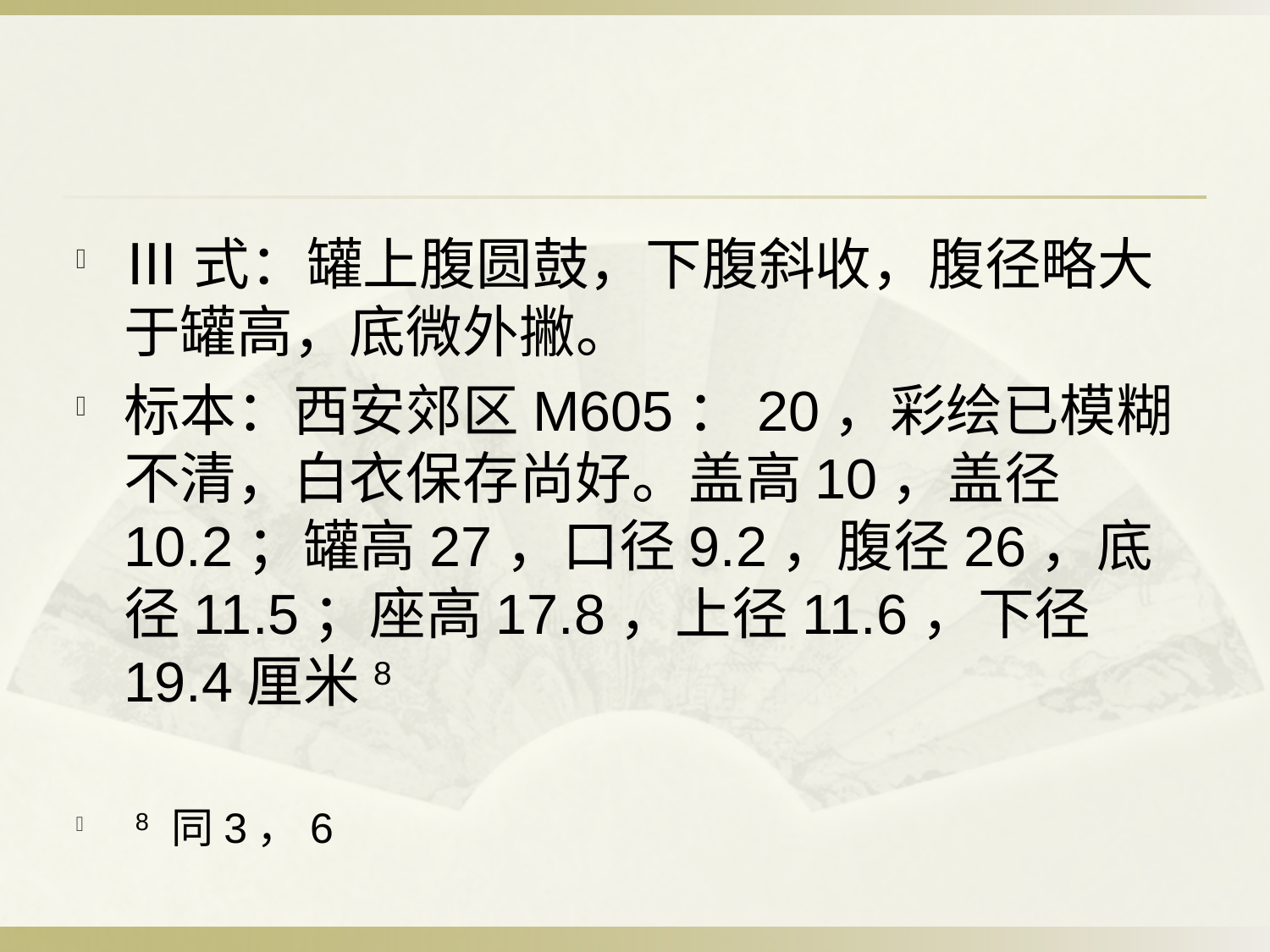

#
Ⅲ式：罐上腹圆鼓，下腹斜收，腹径略大于罐高，底微外撇。
标本：西安郊区M605：20，彩绘已模糊不清，白衣保存尚好。盖高10，盖径10.2；罐高27，口径9.2，腹径26，底径11.5；座高17.8，上径11.6，下径19.4厘米8

 8 同3，6